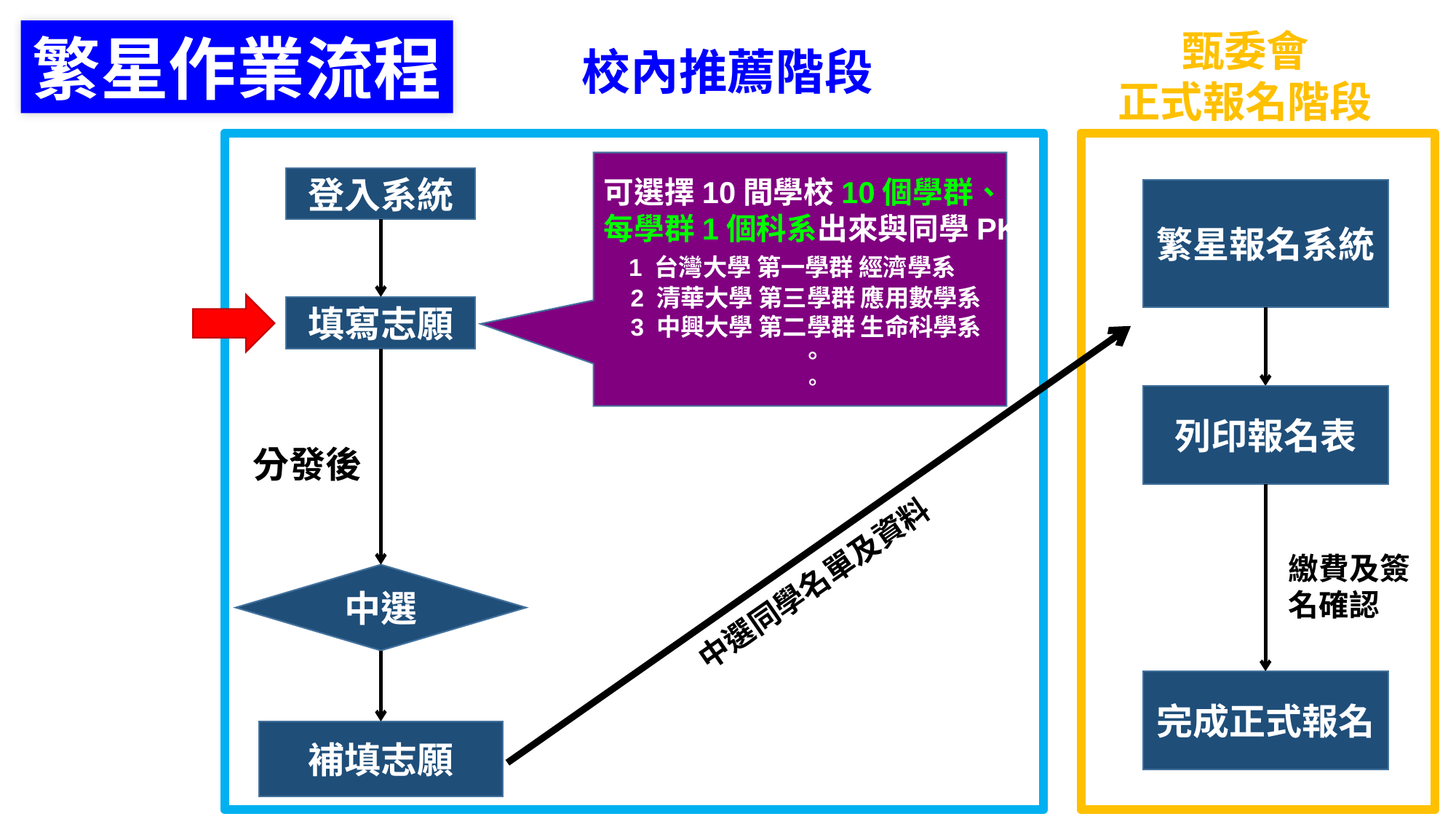

甄委會
正式報名階段
繁星作業流程
校內推薦階段

登入系統
可選擇10間學校10個學群、
每學群1個科系出來與同學PK
   1 台灣大學 第一學群 經濟學系
    2 清華大學 第三學群 應用數學系
    3 中興大學 第二學群 生命科學系
。
。
繁星報名系統

填寫志願
列印報名表
分發後
繳費及簽名確認
中選同學名單及資料
中選
完成正式報名
補填志願